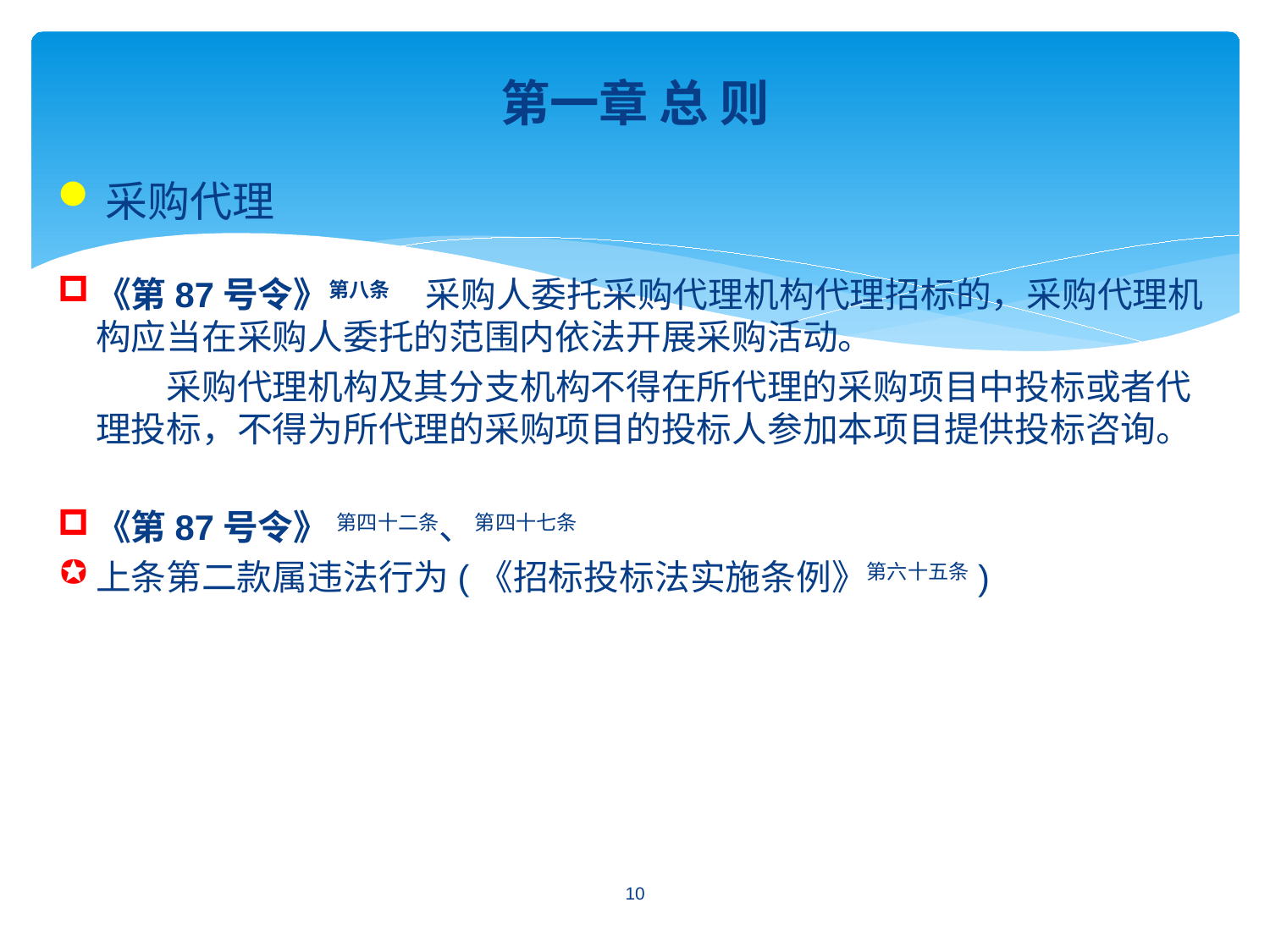

第一章 总 则
采购代理
《第87号令》第八条　采购人委托采购代理机构代理招标的，采购代理机构应当在采购人委托的范围内依法开展采购活动。
　　采购代理机构及其分支机构不得在所代理的采购项目中投标或者代理投标，不得为所代理的采购项目的投标人参加本项目提供投标咨询。

《第87号令》 第四十二条、第四十七条
上条第二款属违法行为(《招标投标法实施条例》第六十五条)

10